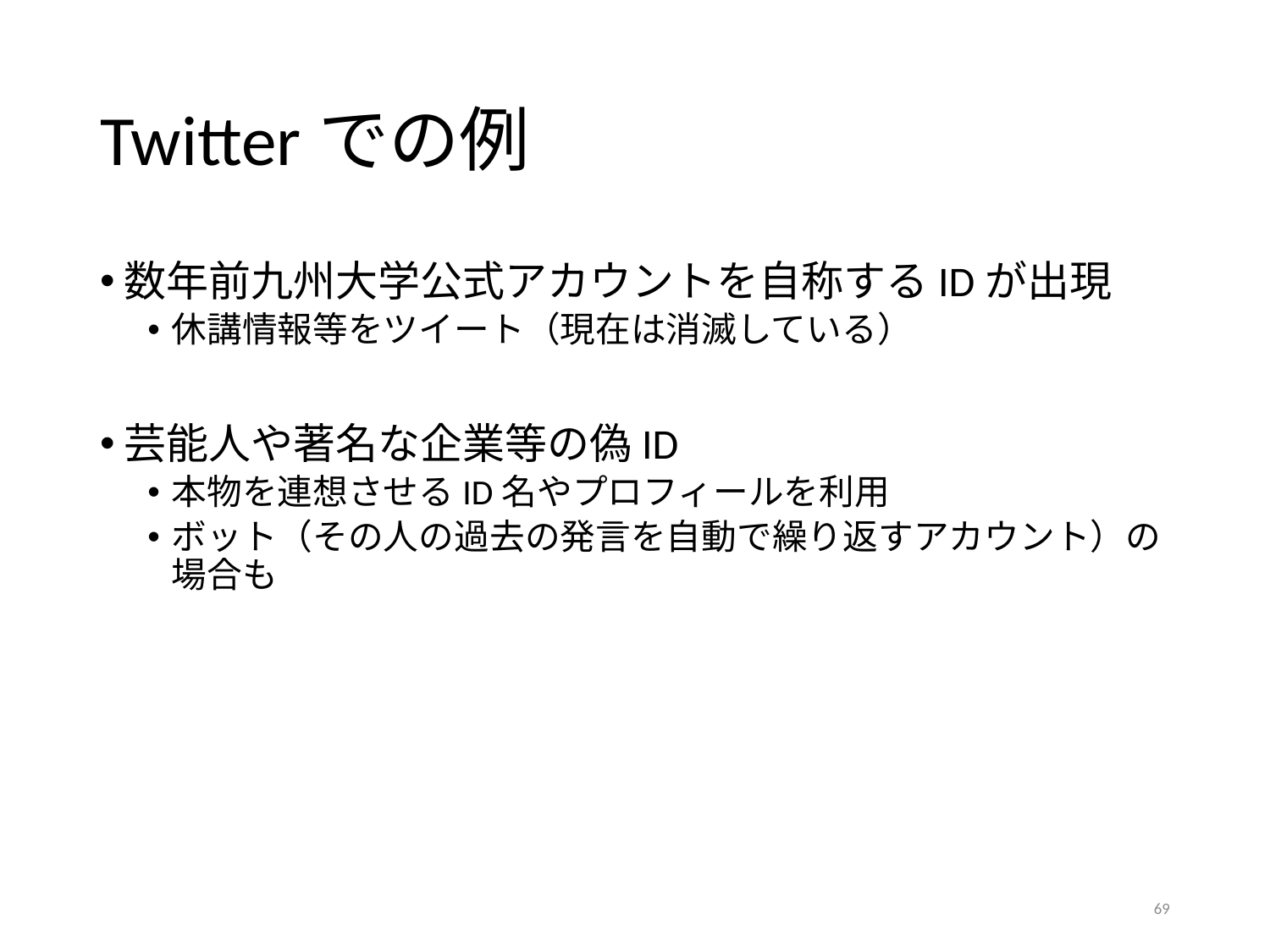

# Twitterでの例
数年前九州大学公式アカウントを自称するIDが出現
休講情報等をツイート（現在は消滅している）

芸能人や著名な企業等の偽ID
本物を連想させるID名やプロフィールを利用
ボット（その人の過去の発言を自動で繰り返すアカウント）の場合も
69